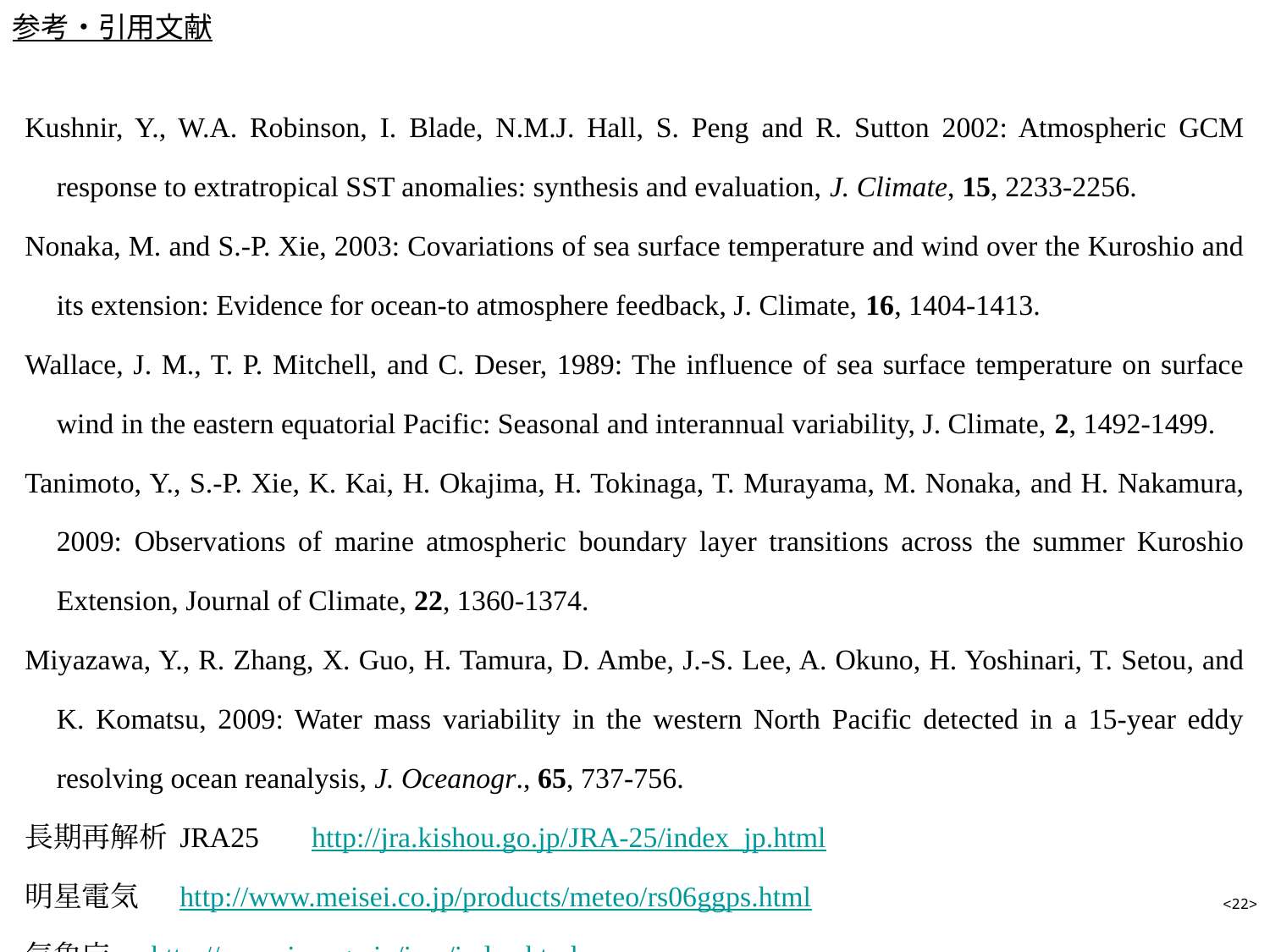

参考・引用文献
Kushnir, Y., W.A. Robinson, I. Blade, N.M.J. Hall, S. Peng and R. Sutton 2002: Atmospheric GCM response to extratropical SST anomalies: synthesis and evaluation, J. Climate, 15, 2233-2256.
Nonaka, M. and S.-P. Xie, 2003: Covariations of sea surface temperature and wind over the Kuroshio and its extension: Evidence for ocean-to atmosphere feedback, J. Climate, 16, 1404-1413.
Wallace, J. M., T. P. Mitchell, and C. Deser, 1989: The influence of sea surface temperature on surface wind in the eastern equatorial Pacific: Seasonal and interannual variability, J. Climate, 2, 1492-1499.
Tanimoto, Y., S.-P. Xie, K. Kai, H. Okajima, H. Tokinaga, T. Murayama, M. Nonaka, and H. Nakamura, 2009: Observations of marine atmospheric boundary layer transitions across the summer Kuroshio Extension, Journal of Climate, 22, 1360-1374.
Miyazawa, Y., R. Zhang, X. Guo, H. Tamura, D. Ambe, J.-S. Lee, A. Okuno, H. Yoshinari, T. Setou, and K. Komatsu, 2009: Water mass variability in the western North Pacific detected in a 15-year eddy resolving ocean reanalysis, J. Oceanogr., 65, 737-756.
長期再解析JRA25　http://jra.kishou.go.jp/JRA-25/index_jp.html
明星電気　http://www.meisei.co.jp/products/meteo/rs06ggps.html
気象庁　http://www.jma.go.jp/jma/index.html

<22>